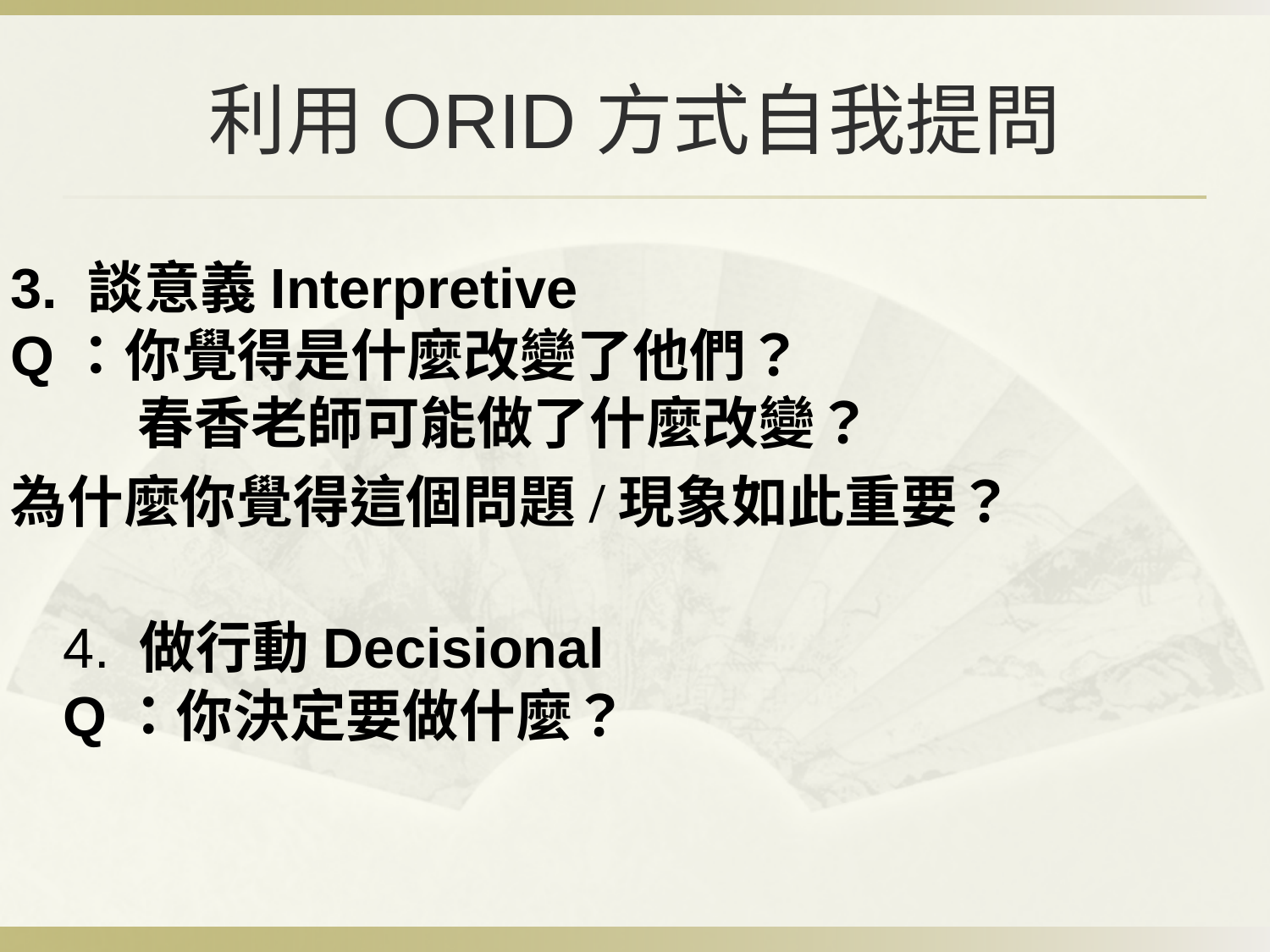

# 利用ORID方式自我提問
3. 談意義Interpretive
Q：你覺得是什麼改變了他們？
    春香老師可能做了什麼改變？
為什麼你覺得這個問題/現象如此重要？
4. 做行動Decisional
Q：你決定要做什麼？